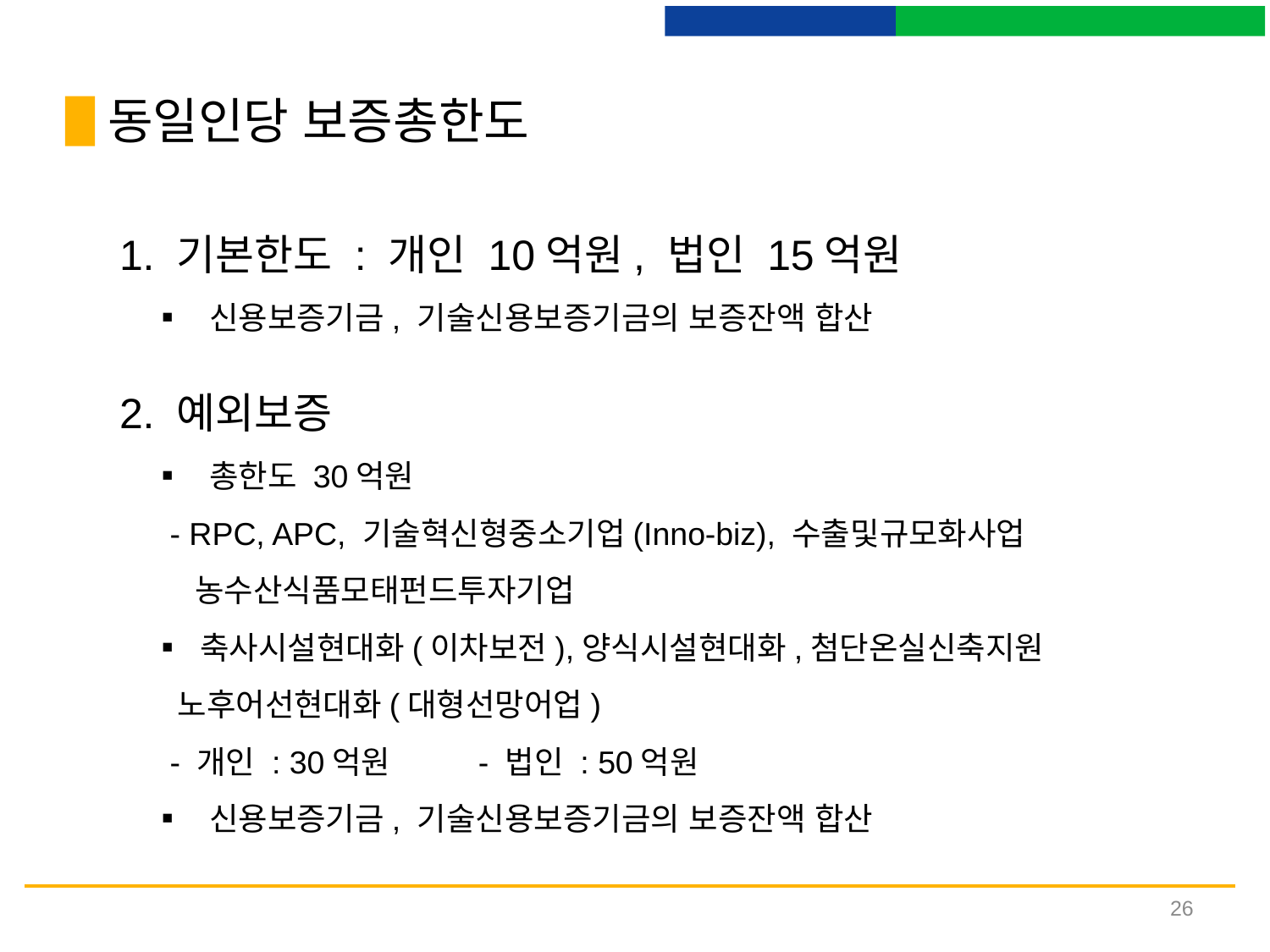

동일인당 보증총한도

 1. 기본한도 : 개인 10억원, 법인 15억원
     ▪  신용보증기금, 기술신용보증기금의 보증잔액 합산

 2. 예외보증
     ▪  총한도 30억원
       - RPC, APC, 기술혁신형중소기업(Inno-biz), 수출및규모화사업
         농수산식품모태펀드투자기업
     ▪ 축사시설현대화(이차보전),양식시설현대화,첨단온실신축지원
       노후어선현대화(대형선망어업)
       - 개인 : 30억원         - 법인 : 50억원
     ▪  신용보증기금, 기술신용보증기금의 보증잔액 합산
26